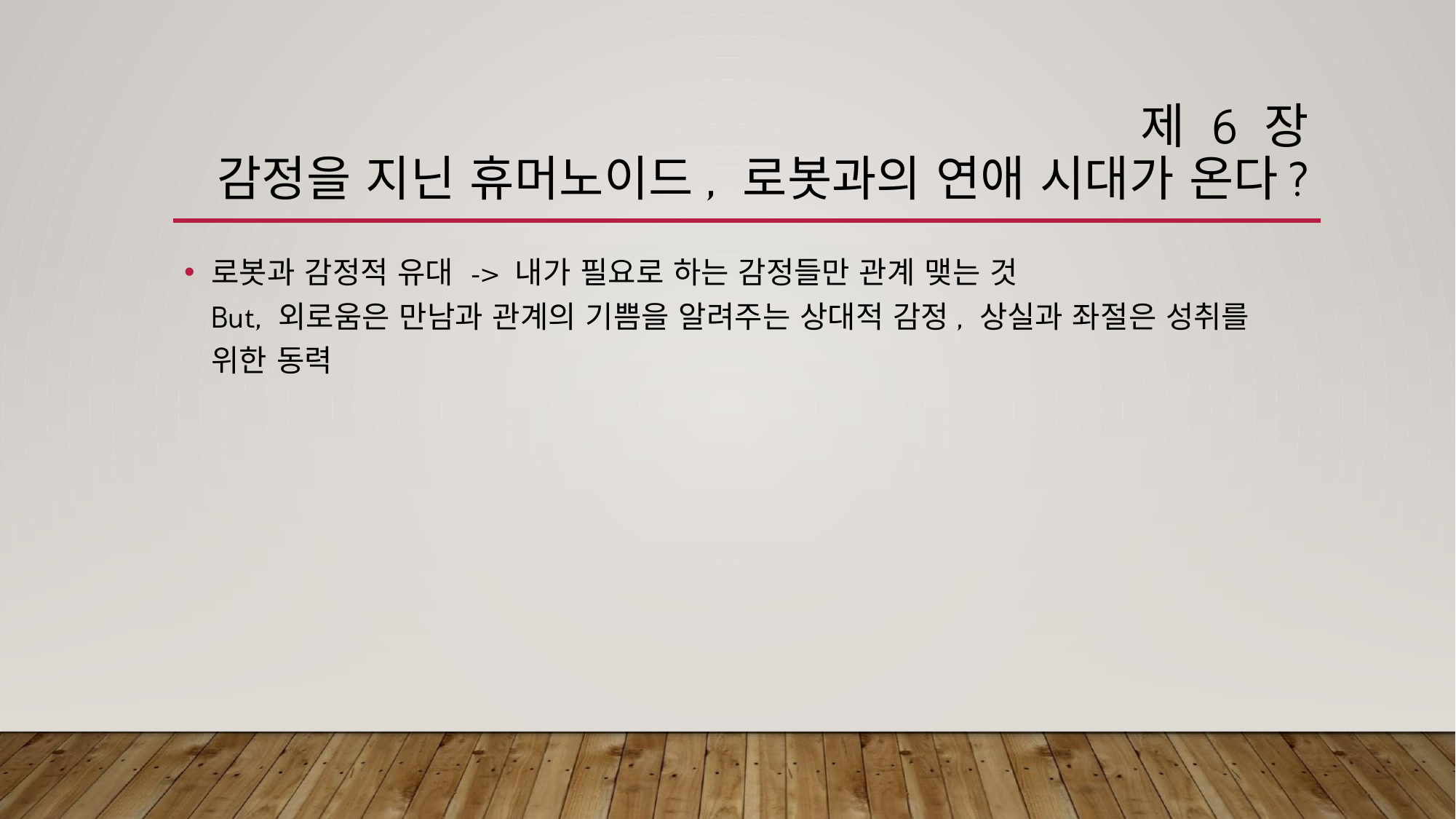

# 제 6 장 감정을 지닌 휴머노이드, 로봇과의 연애 시대가 온다?
로봇과 감정적 유대 -> 내가 필요로 하는 감정들만 관계 맺는 것
But, 외로움은 만남과 관계의 기쁨을 알려주는 상대적 감정, 상실과 좌절은 성취를 위한 동력